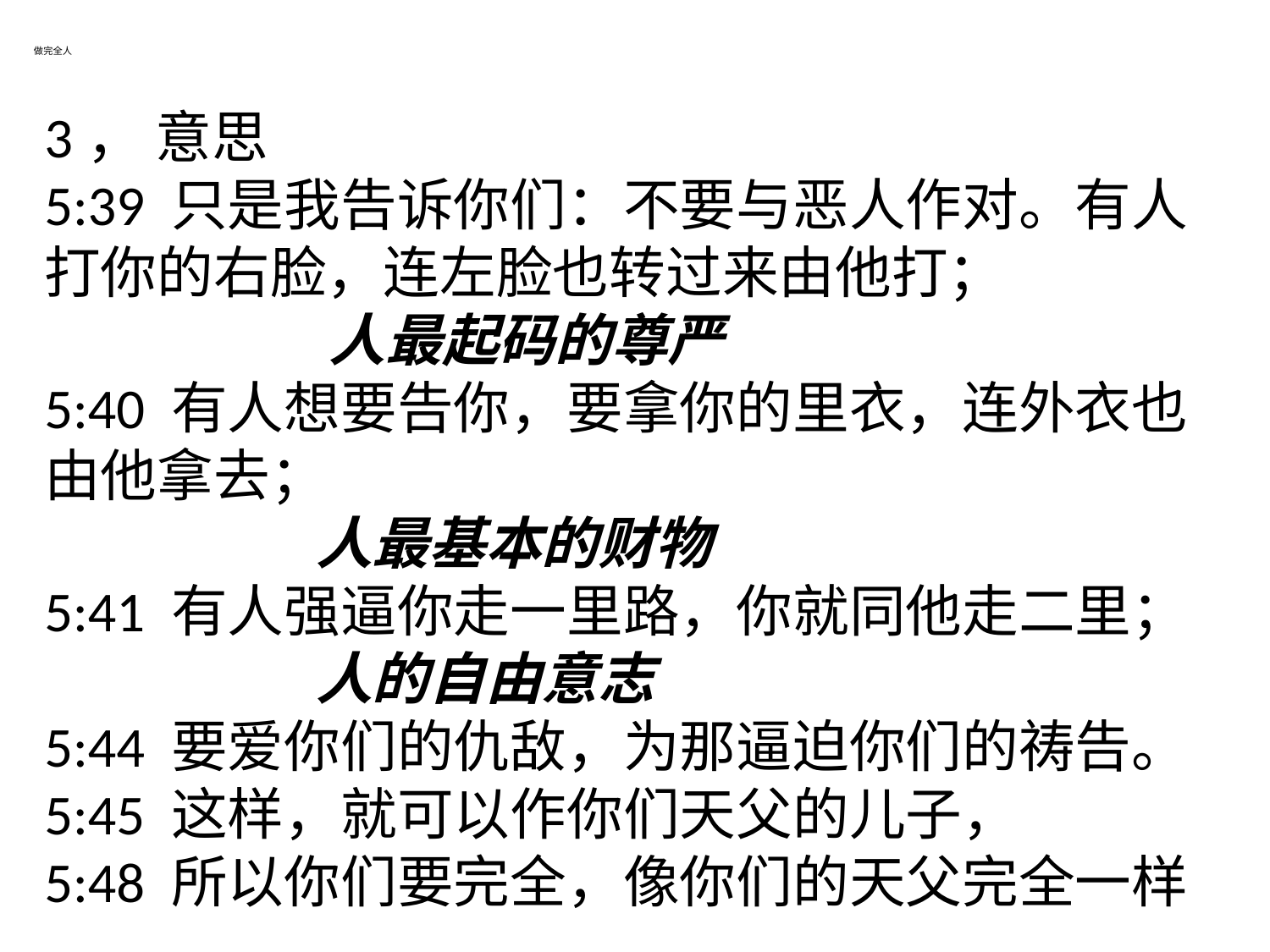

# 做完全人
3， 意思
5:39 只是我告诉你们：不要与恶人作对。有人打你的右脸，连左脸也转过来由他打；
                     人最起码的尊严
5:40 有人想要告你，要拿你的里衣，连外衣也由他拿去；
                    人最基本的财物
5:41 有人强逼你走一里路，你就同他走二里；
                    人的自由意志
5:44 要爱你们的仇敌，为那逼迫你们的祷告。
5:45 这样，就可以作你们天父的儿子，
5:48 所以你们要完全，像你们的天父完全一样